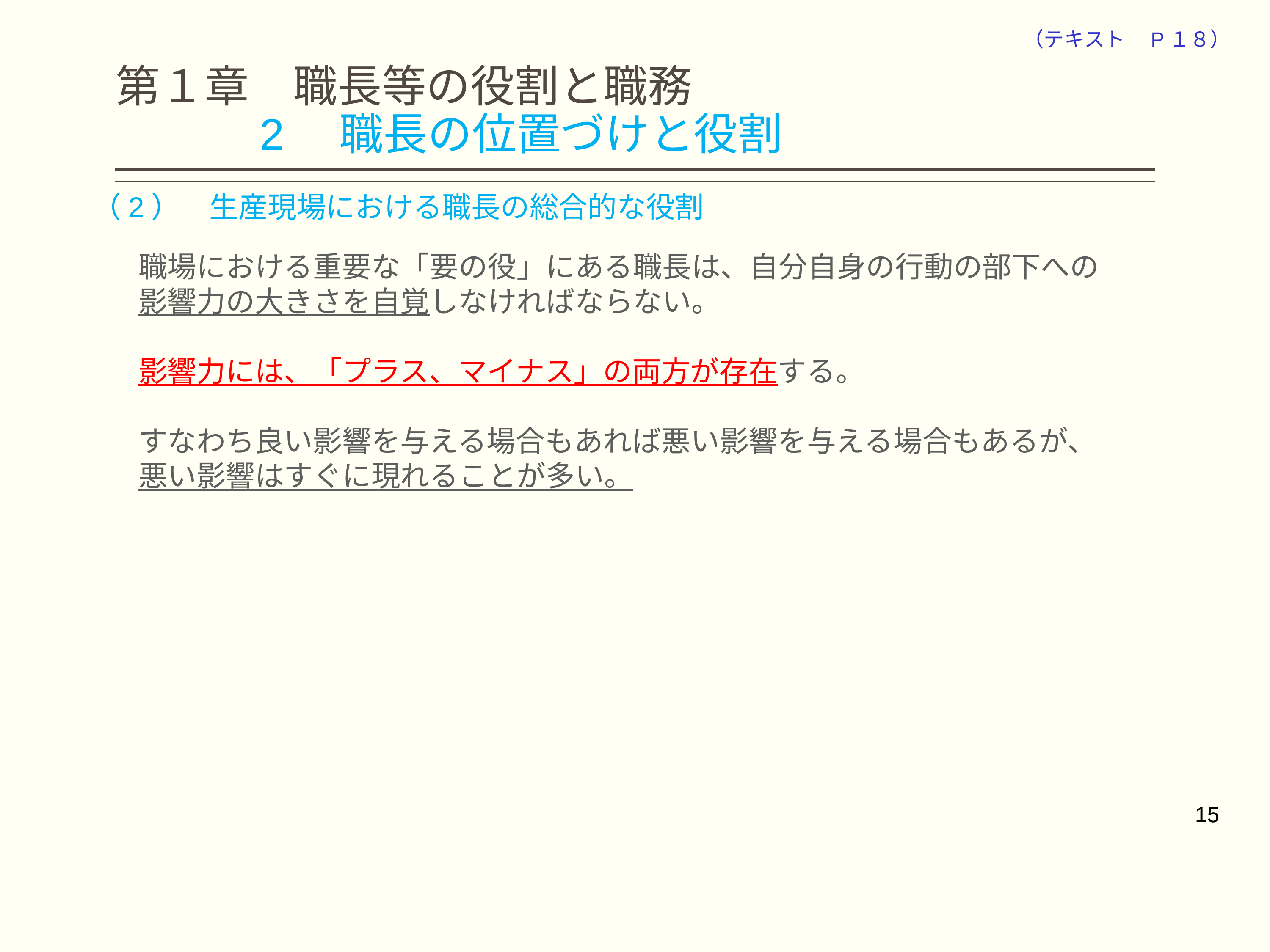

（テキスト　P１８）
# 第１章　職長等の役割と職務 　　　2　職長の位置づけと役割
（2）　生産現場における職長の総合的な役割
職場における重要な「要の役」にある職長は、自分自身の行動の部下への
影響力の大きさを自覚しなければならない。

影響力には、「プラス、マイナス」の両方が存在する。

すなわち良い影響を与える場合もあれば悪い影響を与える場合もあるが、
悪い影響はすぐに現れることが多い。
15
15